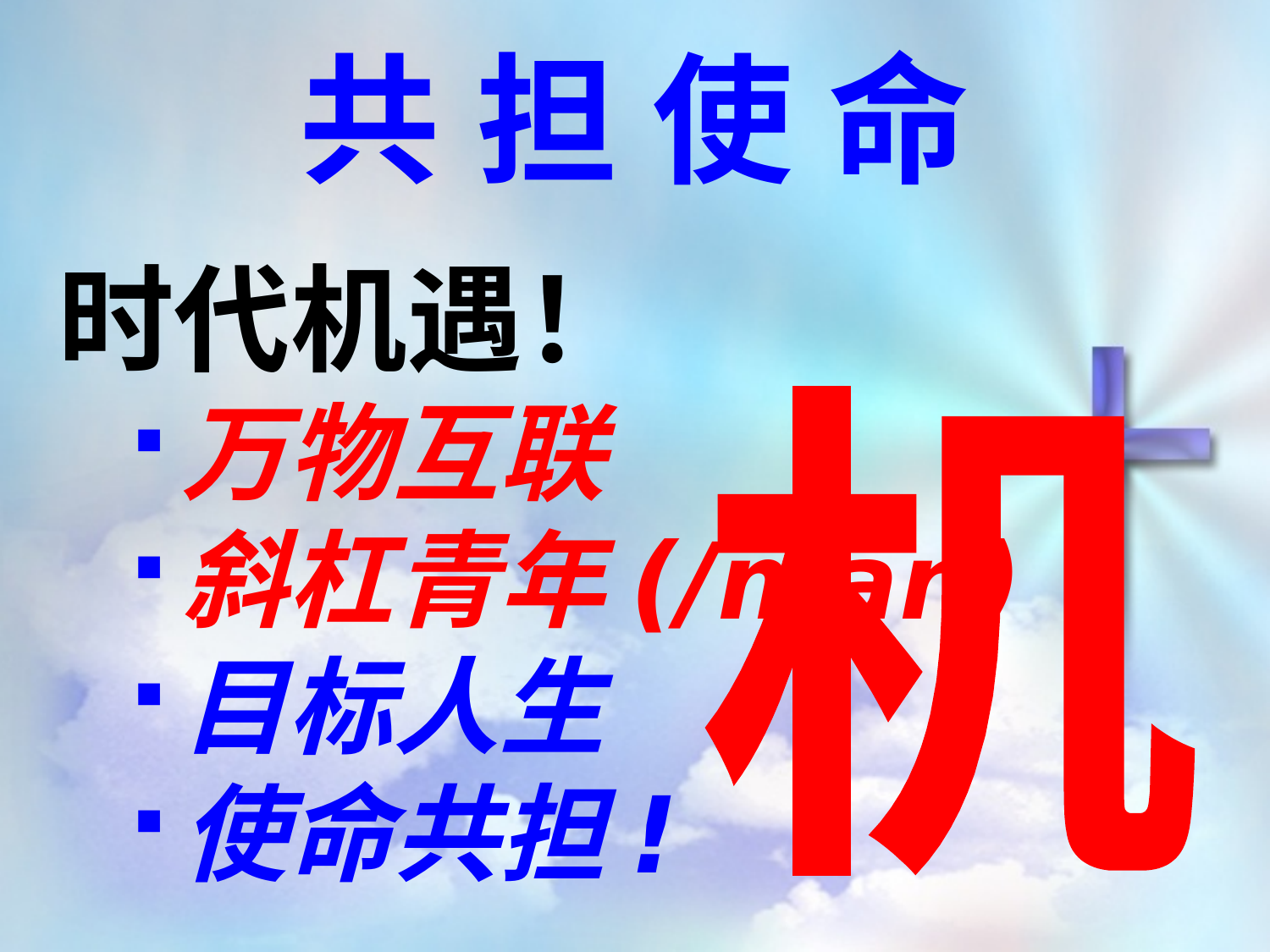

共担使命
时代机遇！
万物互联
斜杠青年(/man)
目标人生
使命共担!

机